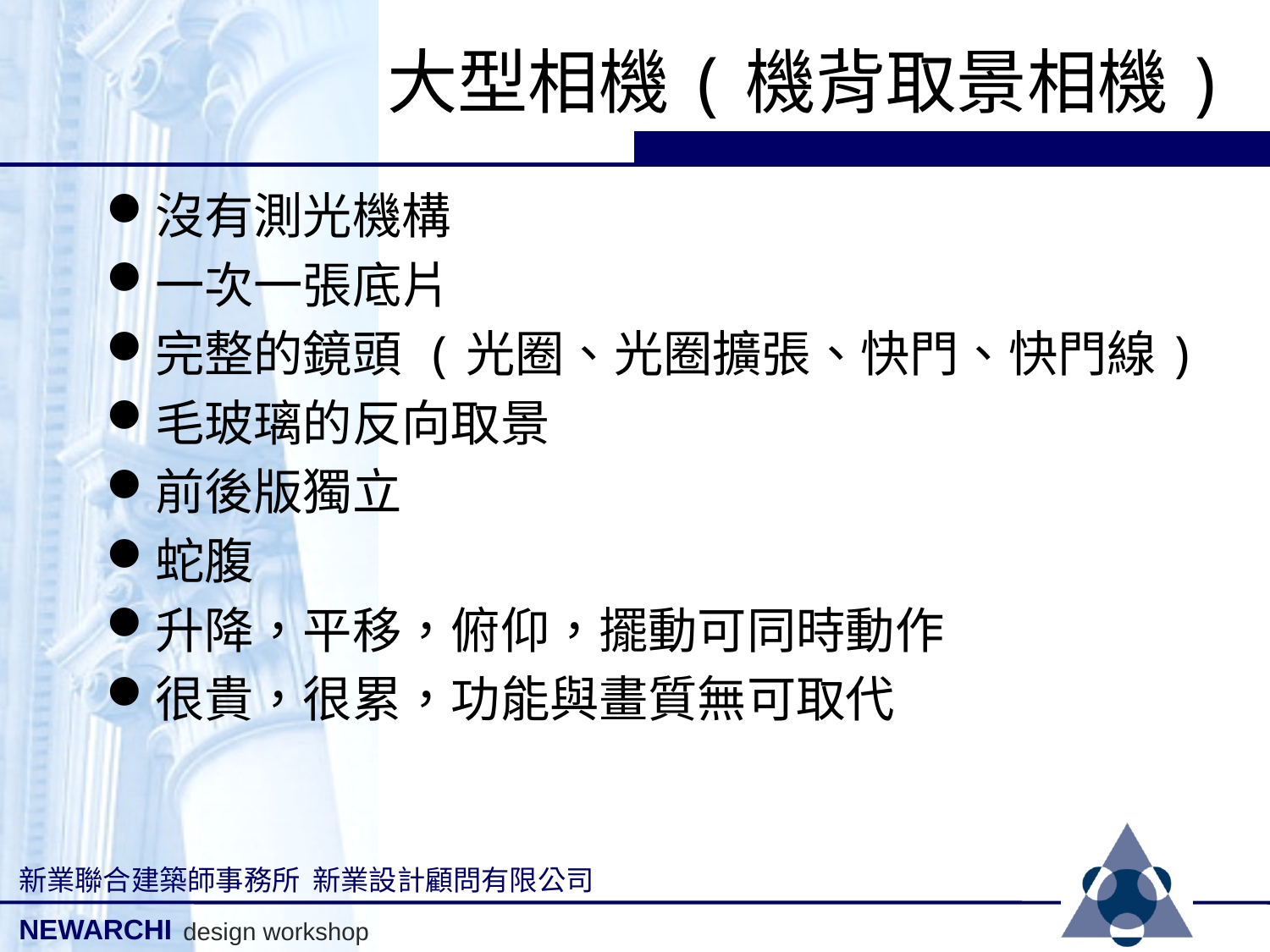

# 大型相機(機背取景相機)
沒有測光機構
一次一張底片
完整的鏡頭 (光圈、光圈擴張、快門、快門線)
毛玻璃的反向取景
前後版獨立
蛇腹
升降，平移，俯仰，擺動可同時動作
很貴，很累，功能與畫質無可取代